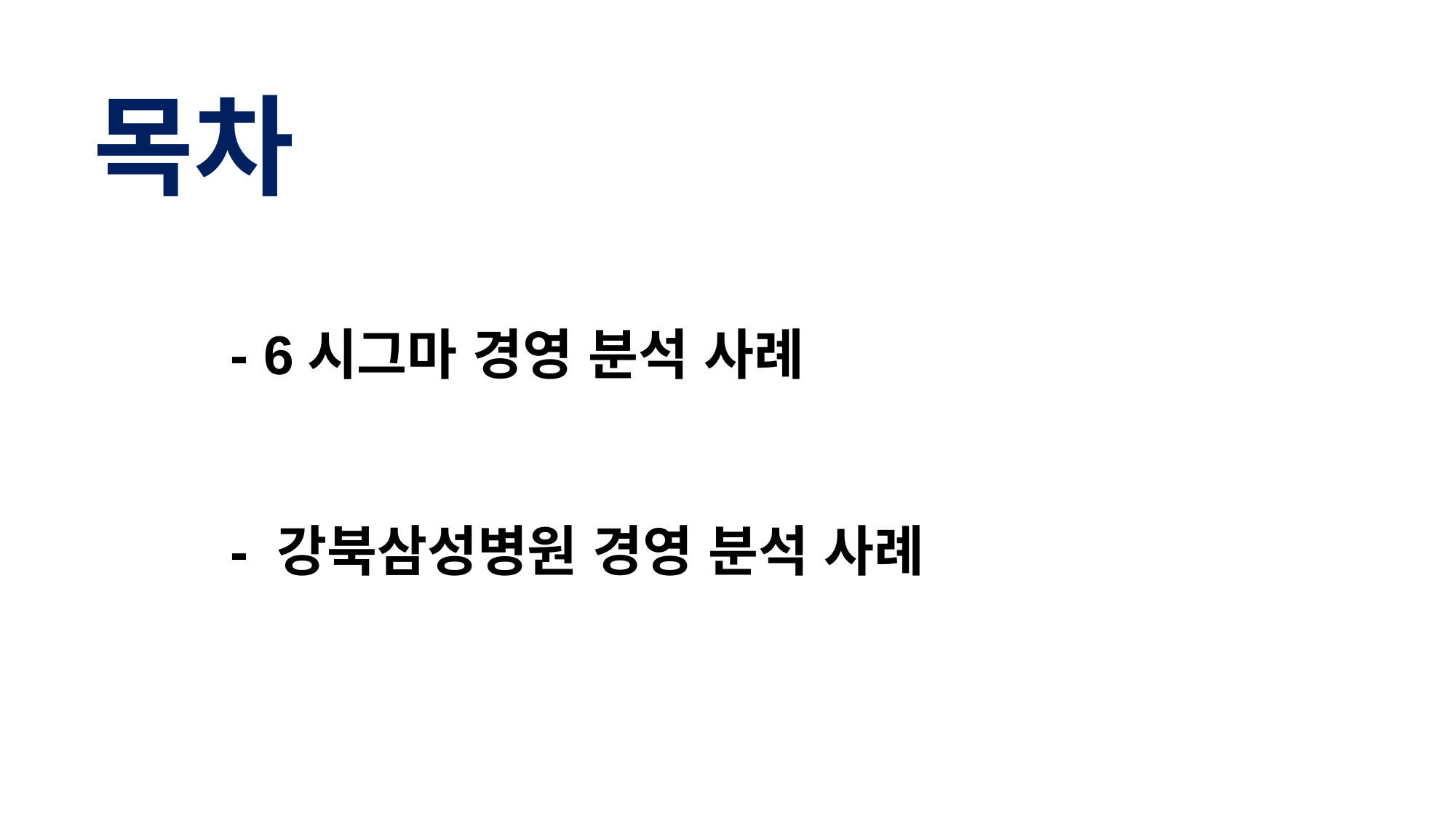

목차
- 6시그마 경영 분석 사례

- 강북삼성병원 경영 분석 사례